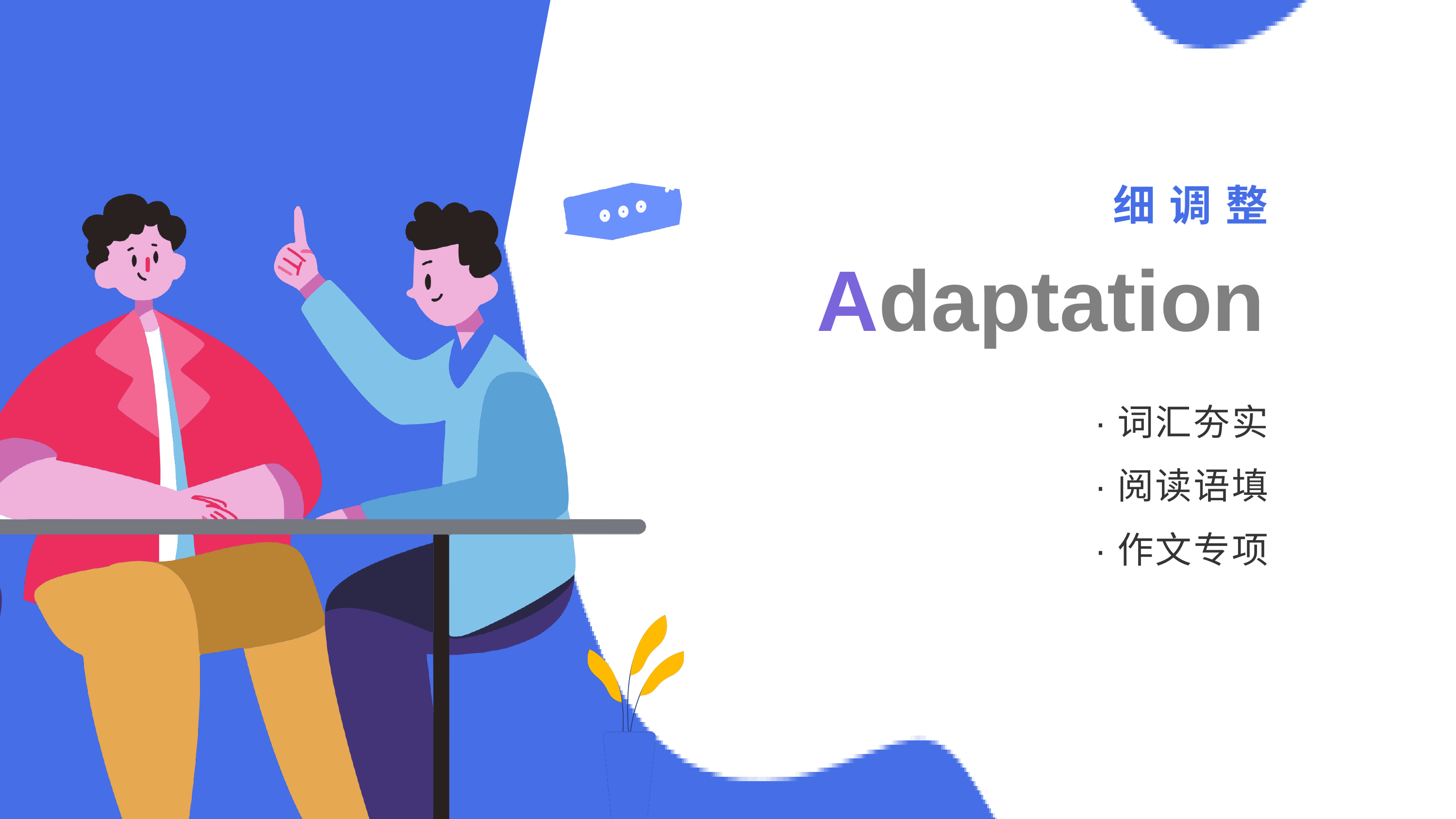

细 调 整
Adaptation

·词汇夯实
·阅读语填
·作文专项